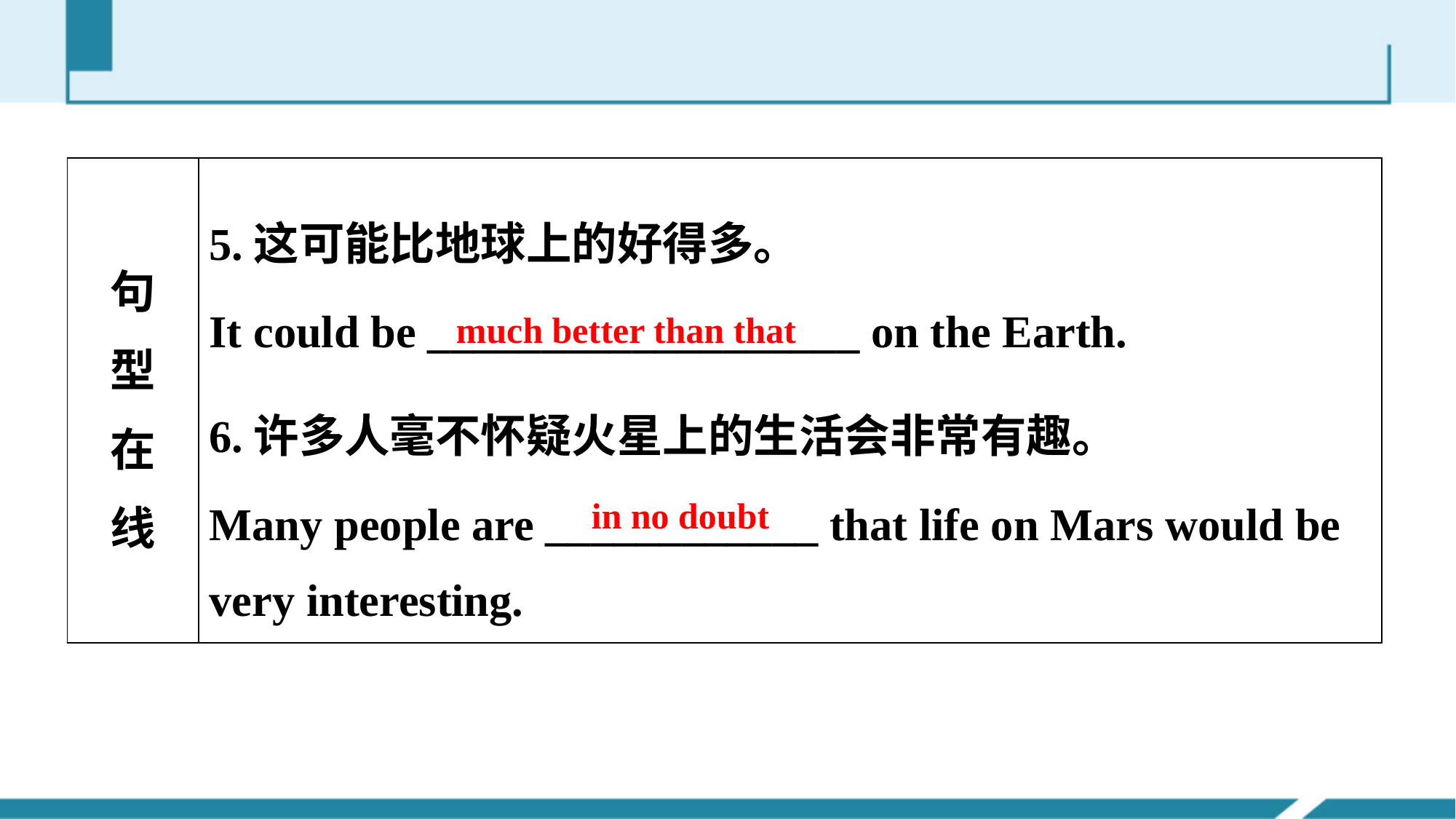

| 句 型 在 线 | 5.这可能比地球上的好得多。 It could be \_\_\_\_\_\_\_\_\_\_\_\_\_\_\_\_\_\_\_ on the Earth. 6.许多人毫不怀疑火星上的生活会非常有趣。 Many people are \_\_\_\_\_\_\_\_\_\_\_\_ that life on Mars would be very interesting. |
| --- | --- |
much better than that

in no doubt